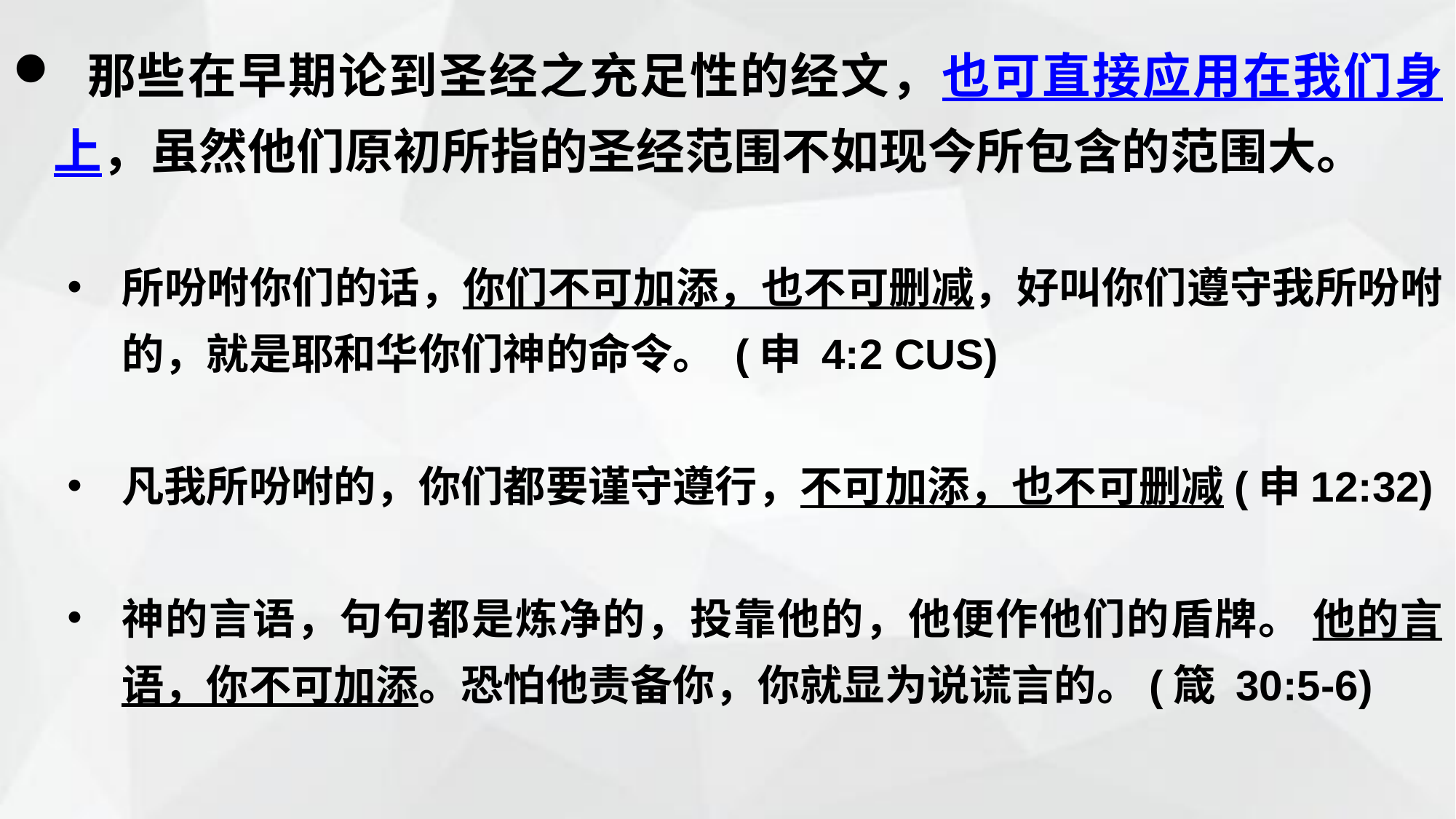

那些在早期论到圣经之充足性的经文，也可直接应用在我们身上，虽然他们原初所指的圣经范围不如现今所包含的范围大。

所吩咐你们的话，你们不可加添，也不可删减，好叫你们遵守我所吩咐的，就是耶和华你们神的命令。 (申 4:2 CUS)

凡我所吩咐的，你们都要谨守遵行，不可加添，也不可删减(申12:32)

神的言语，句句都是炼净的，投靠他的，他便作他们的盾牌。 他的言语，你不可加添。恐怕他责备你，你就显为说谎言的。(箴 30:5-6)

11